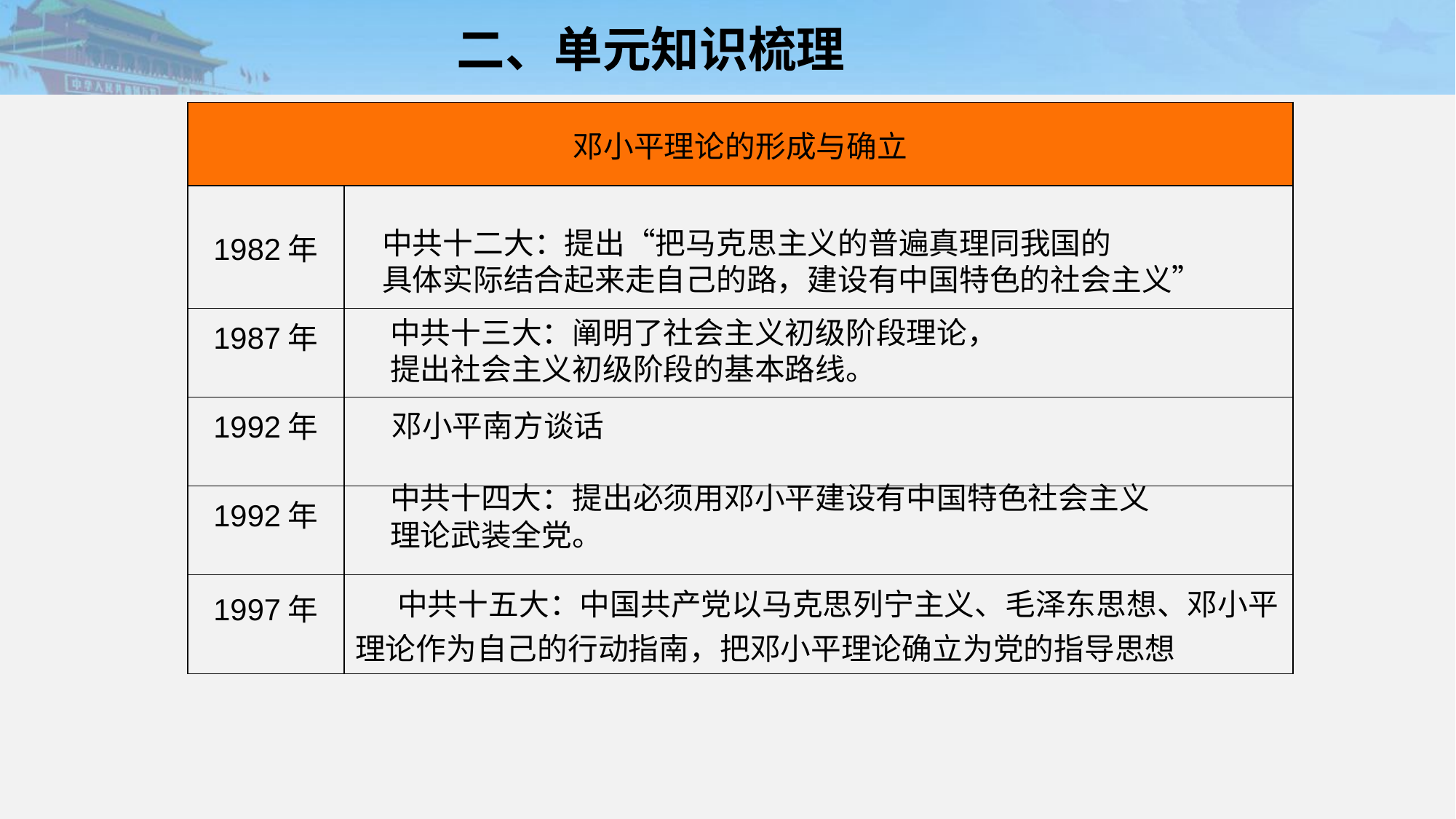

二、单元知识梳理
| 邓小平理论的形成与确立 |  |
| --- | --- |
| 1982年 |  |
| 1987年 |  |
| 1992年 |  |
| 1992年 |  |
| 1997年 | 中共十五大：中国共产党以马克思列宁主义、毛泽东思想、邓小平理论作为自己的行动指南，把邓小平理论确立为党的指导思想 |
中共十二大：提出“把马克思主义的普遍真理同我国的
具体实际结合起来走自己的路，建设有中国特色的社会主义”
中共十三大：阐明了社会主义初级阶段理论，
提出社会主义初级阶段的基本路线。
邓小平南方谈话
中共十四大：提出必须用邓小平建设有中国特色社会主义理论武装全党。